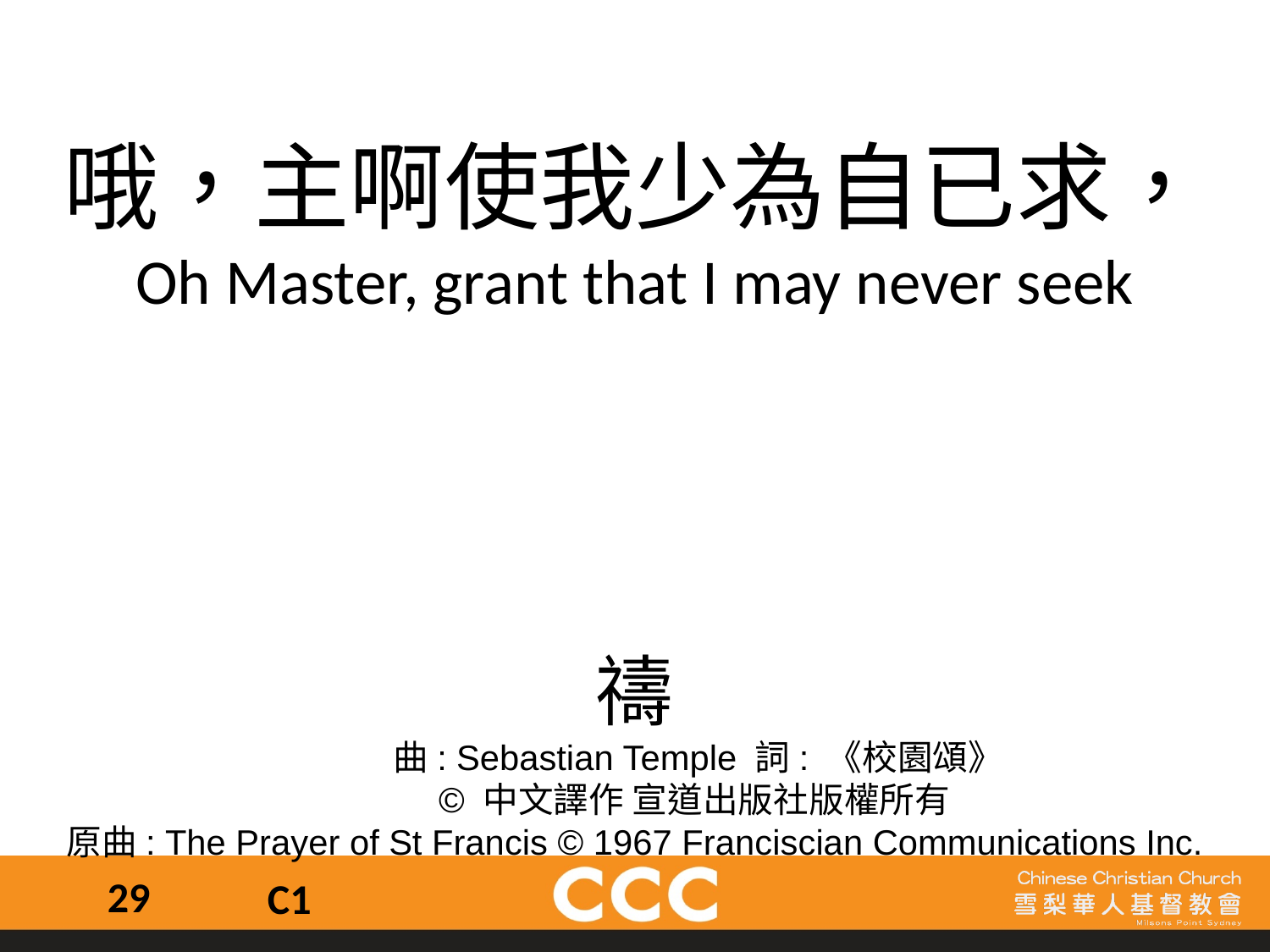

哦，主啊使我少為自已求，
Oh Master, grant that I may never seek
禱
	曲: Sebastian Temple 詞: 《校園頌》
	© 中文譯作 宣道出版社版權所有
原曲: The Prayer of St Francis © 1967 Franciscian Communications Inc.
29
C1